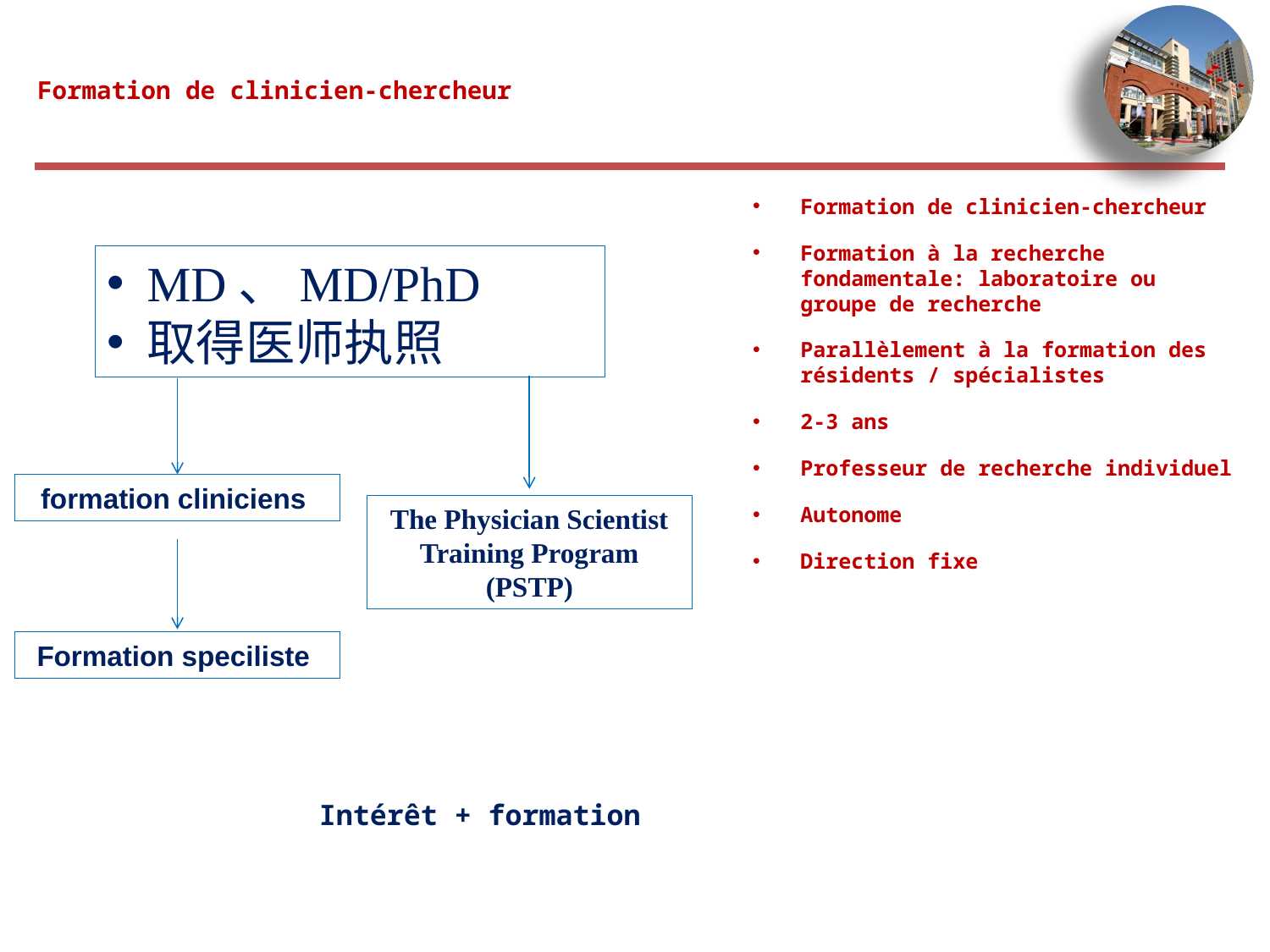

Formation de clinicien-chercheur
Formation de clinicien-chercheur
Formation à la recherche fondamentale: laboratoire ou groupe de recherche
Parallèlement à la formation des résidents / spécialistes
2-3 ans
Professeur de recherche individuel
Autonome
Direction fixe
MD、MD/PhD
取得医师执照
The Physician Scientist Training Program (PSTP)
formation cliniciens
Formation speciliste
Intérêt + formation